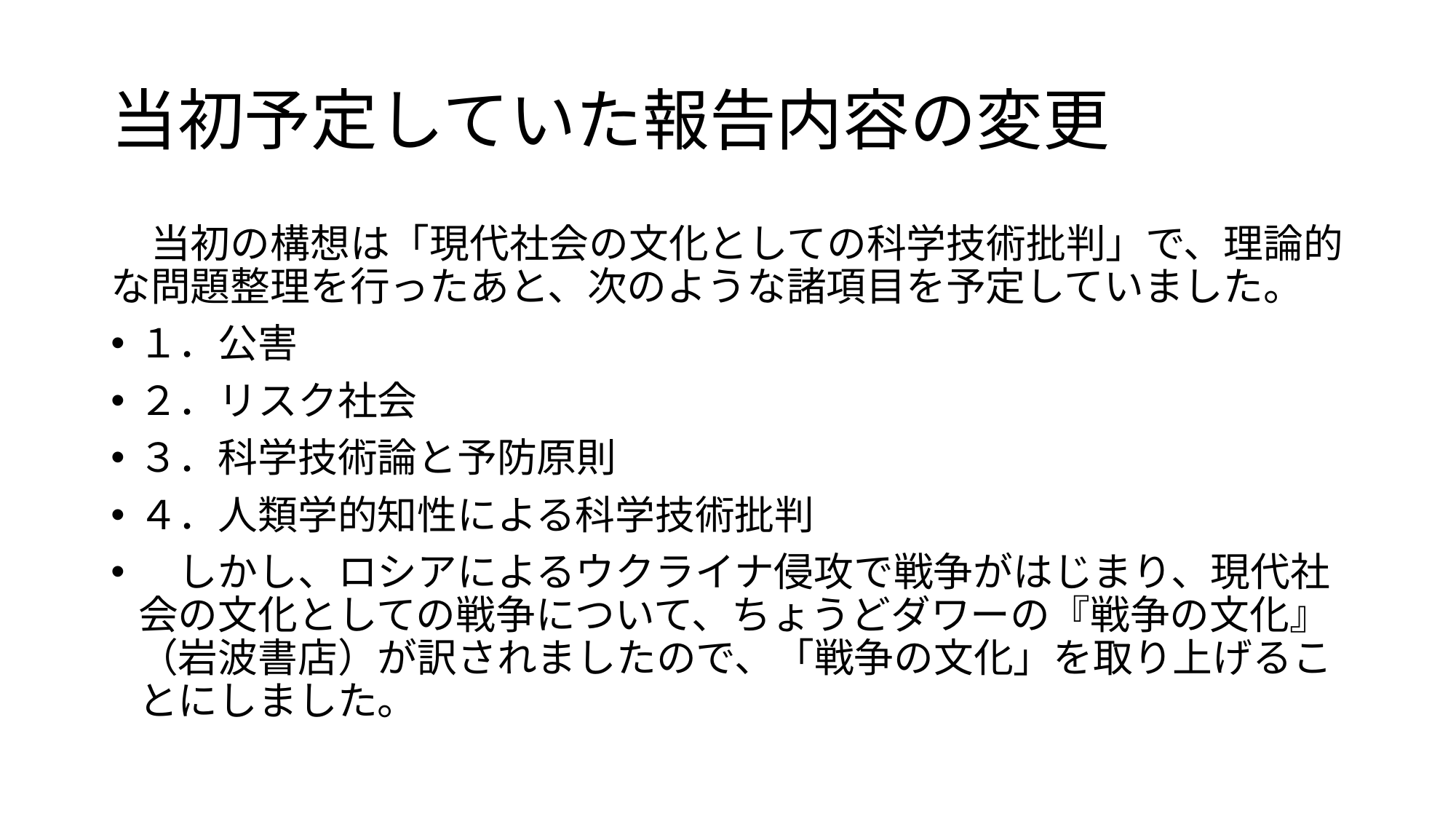

# 当初予定していた報告内容の変更
　当初の構想は「現代社会の文化としての科学技術批判」で、理論的な問題整理を行ったあと、次のような諸項目を予定していました。
１．公害
２．リスク社会
３．科学技術論と予防原則
４．人類学的知性による科学技術批判
　しかし、ロシアによるウクライナ侵攻で戦争がはじまり、現代社会の文化としての戦争について、ちょうどダワーの『戦争の文化』（岩波書店）が訳されましたので、「戦争の文化」を取り上げることにしました。